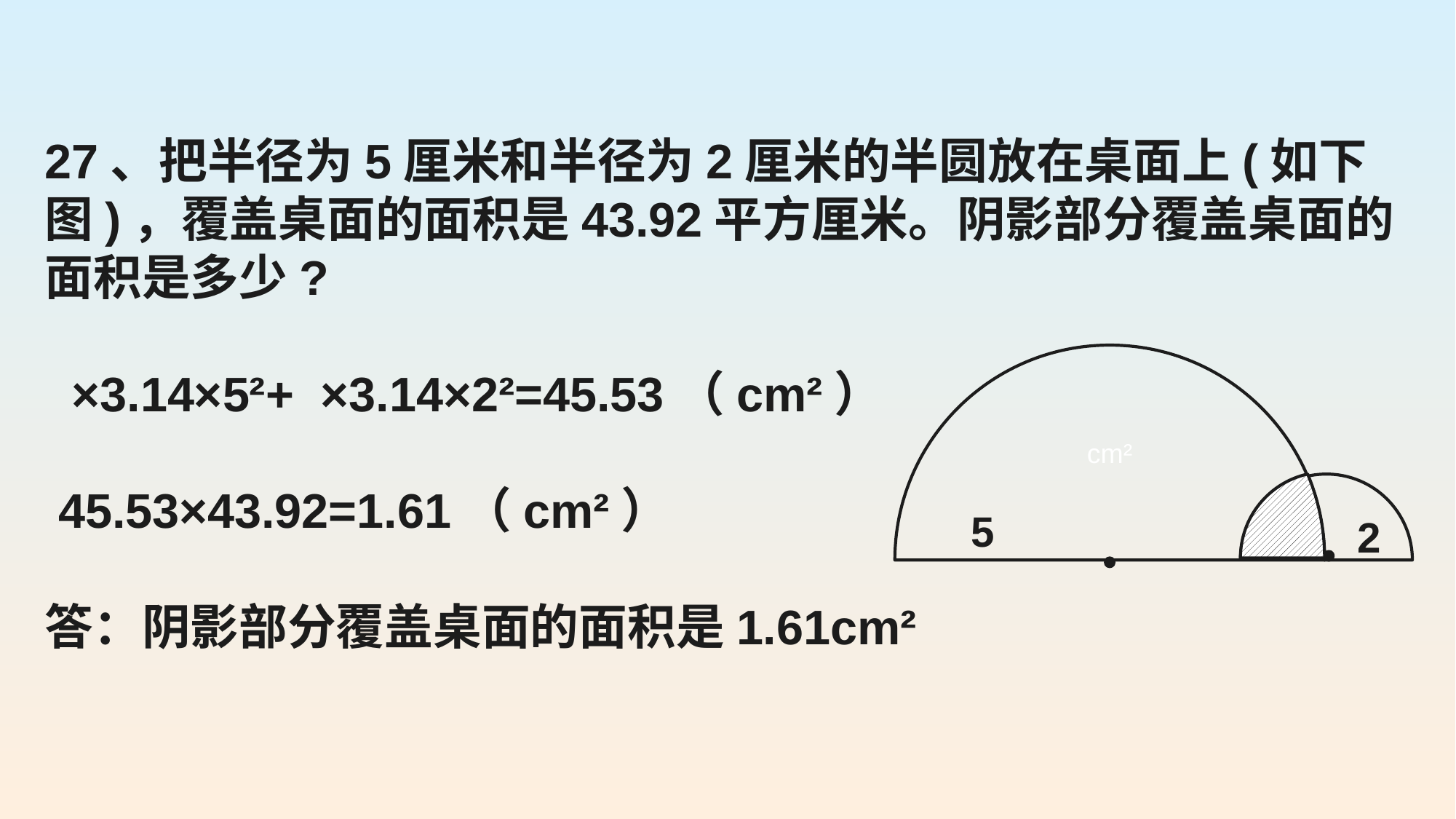

27、把半径为5厘米和半径为2厘米的半圆放在桌面上(如下图)，覆盖桌面的面积是43.92平方厘米。阴影部分覆盖桌面的面积是多少?

  ×3.14×5²+  ×3.14×2²=45.53（cm²）

 45.53×43.92=1.61（cm²）

答：阴影部分覆盖桌面的面积是1.61cm²
cm²

5
2